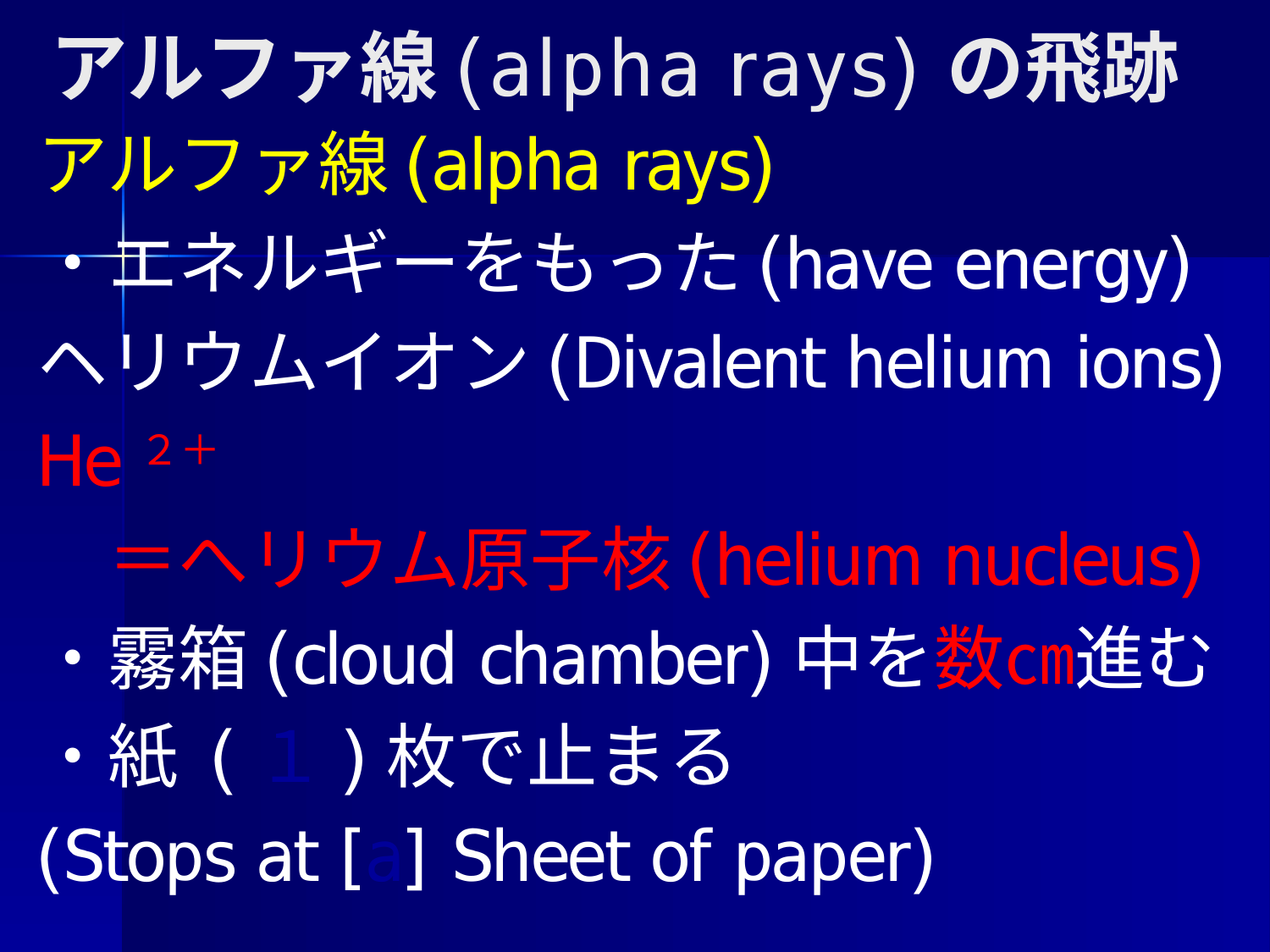

# アルファ線(alpha rays)の飛跡
アルファ線(alpha rays)
・エネルギーをもった(have energy)
ヘリウムイオン(Divalent helium ions)
He２＋
　＝へリウム原子核(helium nucleus)
・霧箱(cloud chamber)中を数㎝進む
・紙 (１)枚で止まる
(Stops at [a] Sheet of paper)